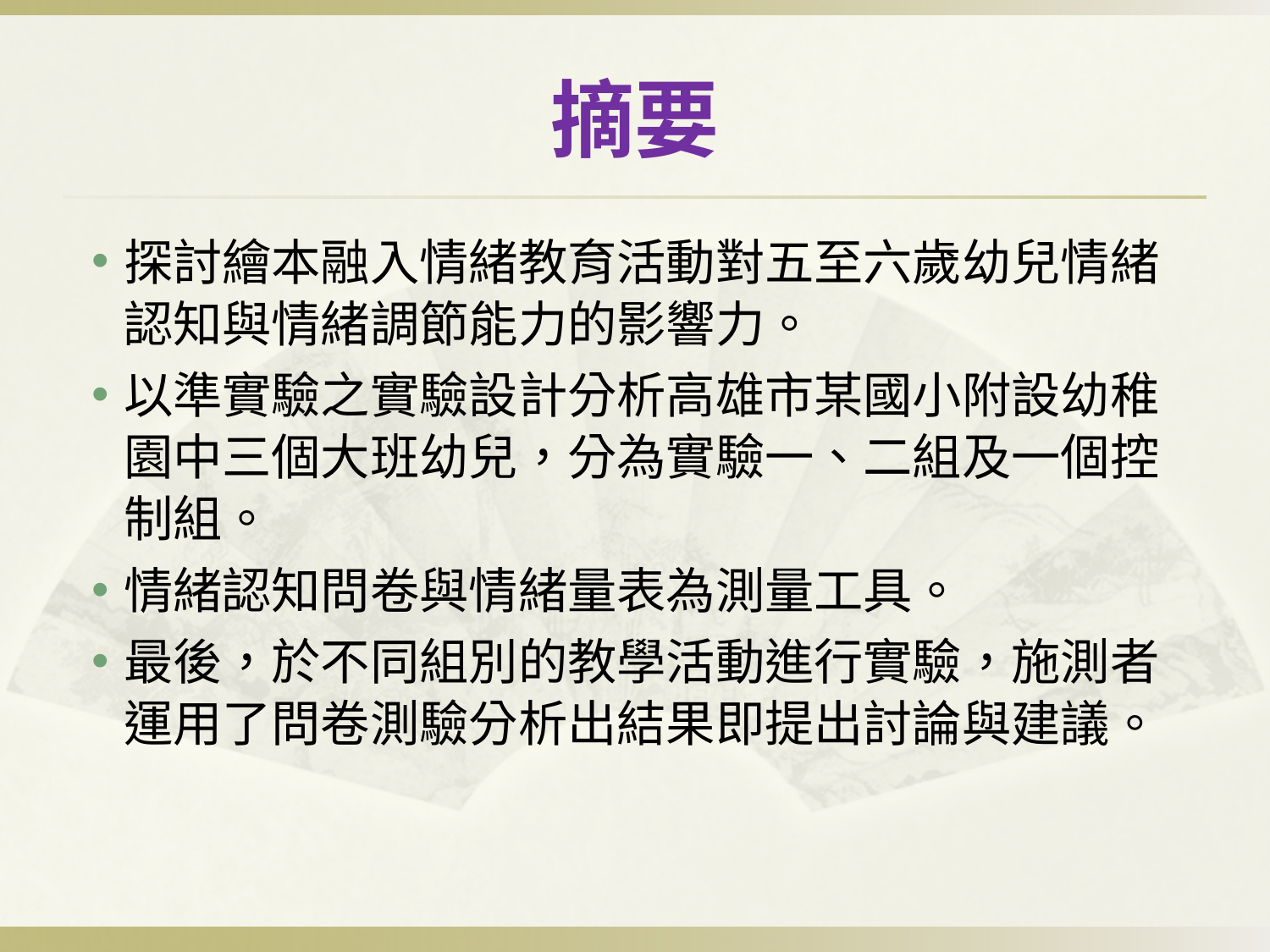

# 摘要
探討繪本融入情緒教育活動對五至六歲幼兒情緒認知與情緒調節能力的影響力。
以準實驗之實驗設計分析高雄市某國小附設幼稚園中三個大班幼兒，分為實驗一、二組及一個控制組。
情緒認知問卷與情緒量表為測量工具。
最後，於不同組別的教學活動進行實驗，施測者運用了問卷測驗分析出結果即提出討論與建議。